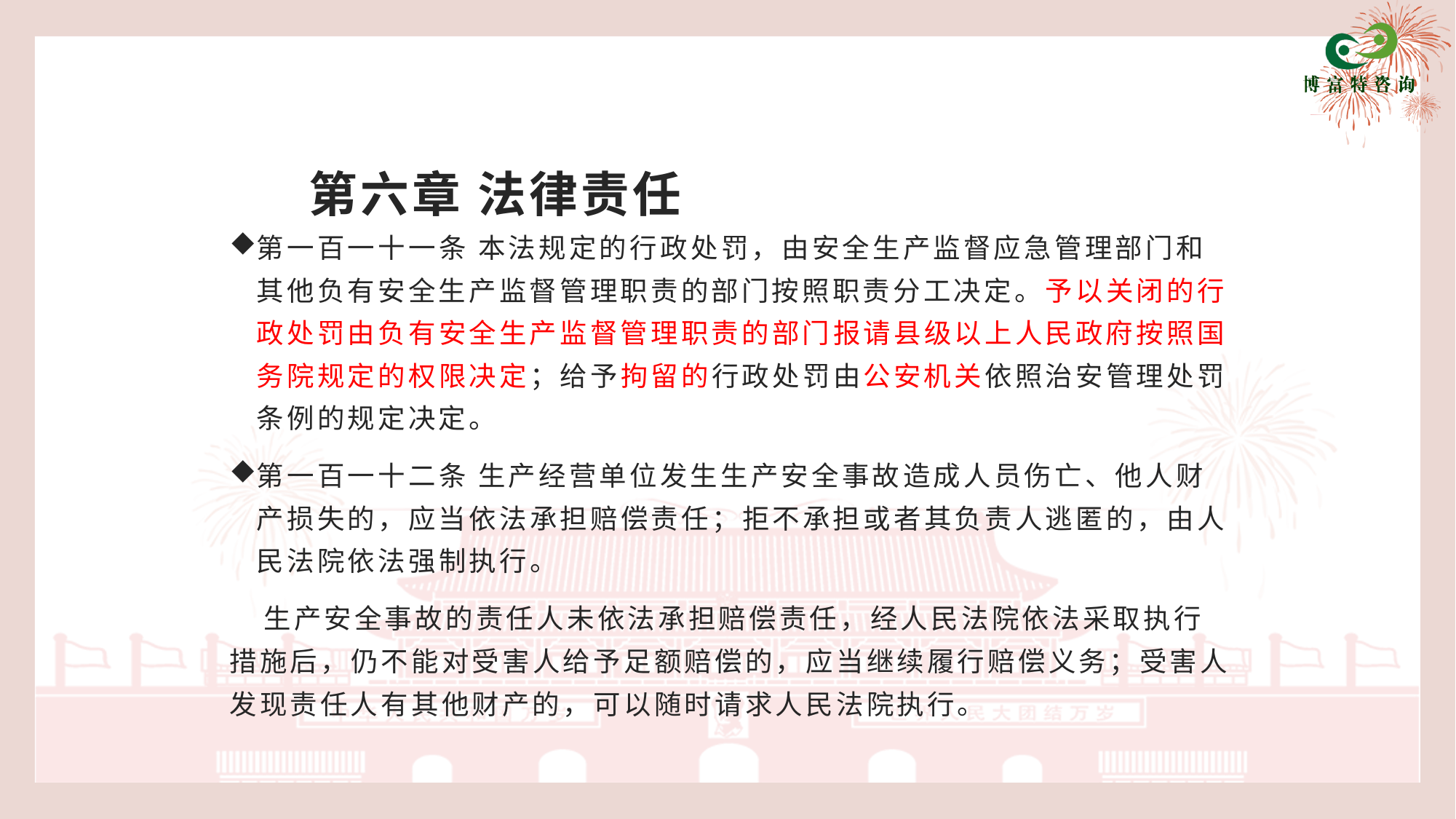

# 第六章 法律责任
第一百一十一条 本法规定的行政处罚，由安全生产监督应急管理部门和其他负有安全生产监督管理职责的部门按照职责分工决定。予以关闭的行政处罚由负有安全生产监督管理职责的部门报请县级以上人民政府按照国务院规定的权限决定；给予拘留的行政处罚由公安机关依照治安管理处罚条例的规定决定。
第一百一十二条 生产经营单位发生生产安全事故造成人员伤亡、他人财产损失的，应当依法承担赔偿责任；拒不承担或者其负责人逃匿的，由人民法院依法强制执行。
   生产安全事故的责任人未依法承担赔偿责任，经人民法院依法采取执行措施后，仍不能对受害人给予足额赔偿的，应当继续履行赔偿义务；受害人发现责任人有其他财产的，可以随时请求人民法院执行。